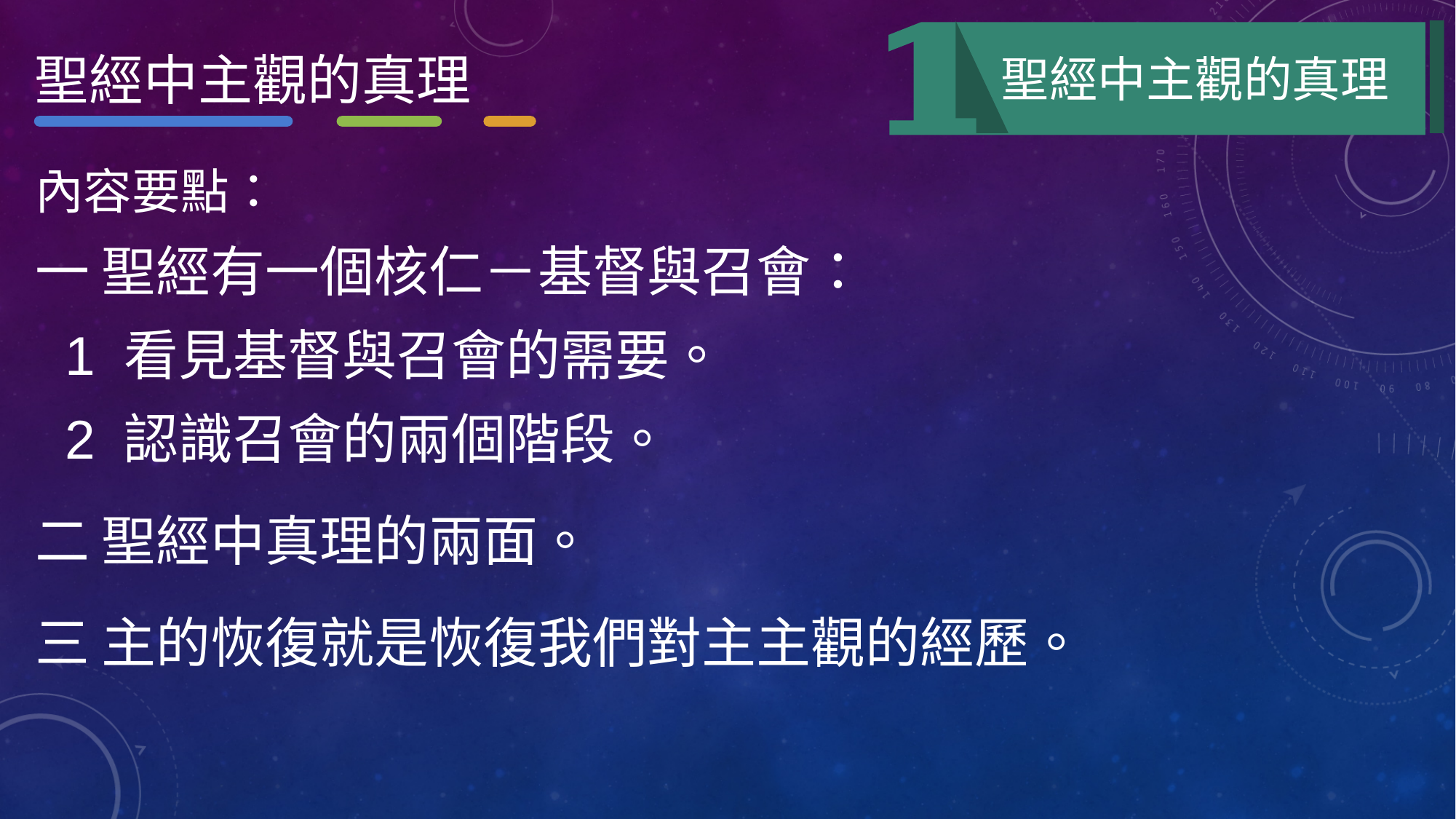

聖經中主觀的真理
聖經中主觀的真理

內容要點：
一 聖經有一個核仁－基督與召會：
  1 看見基督與召會的需要。
  2 認識召會的兩個階段。
二 聖經中真理的兩面。
三 主的恢復就是恢復我們對主主觀的經歷。